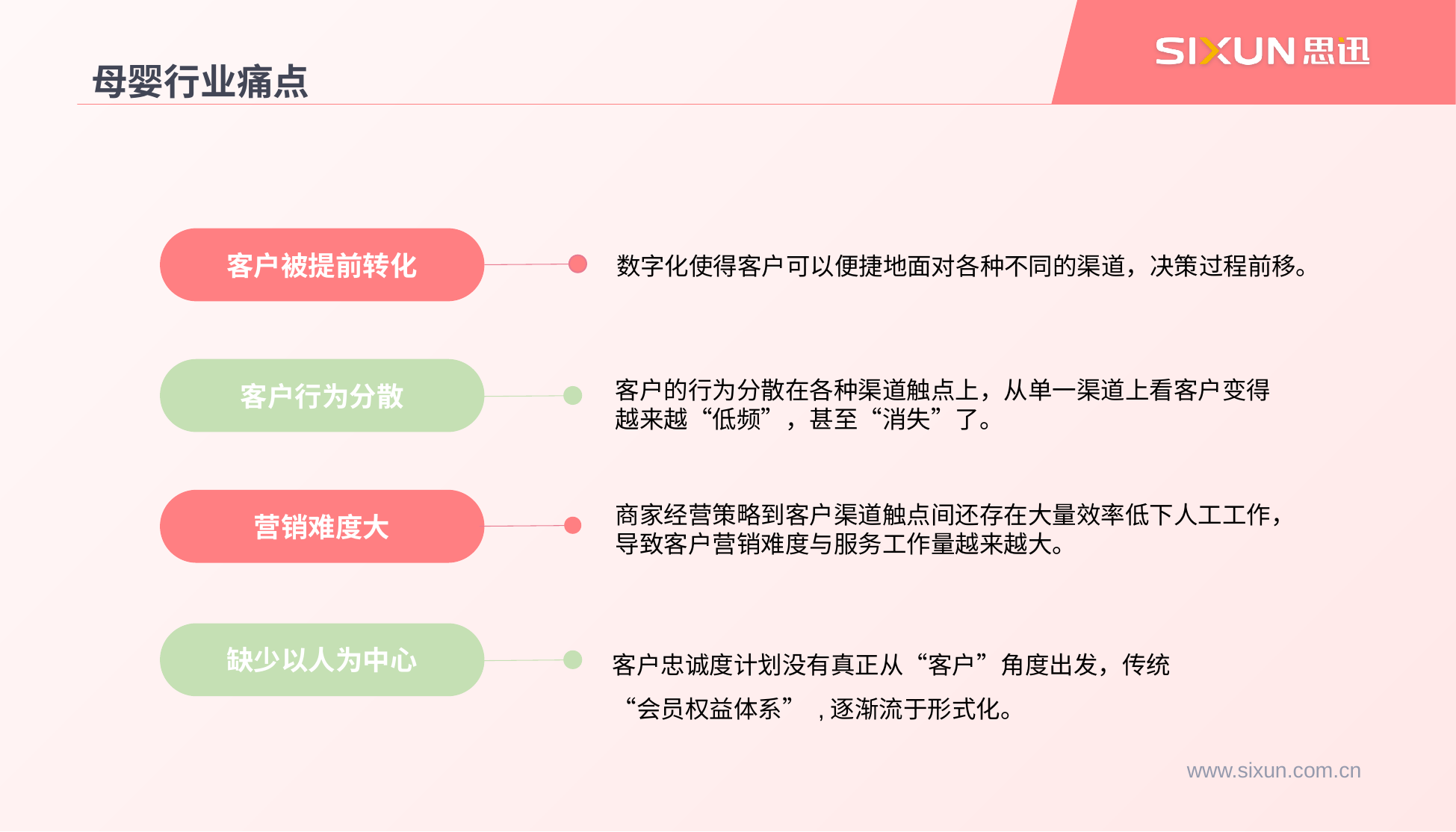

母婴行业痛点
客户被提前转化
数字化使得客户可以便捷地面对各种不同的渠道，决策过程前移。

客户行为分散
客户的行为分散在各种渠道触点上，从单一渠道上看客户变得
越来越“低频”，甚至“消失”了。

营销难度大
商家经营策略到客户渠道触点间还存在大量效率低下人工工作，
导致客户营销难度与服务工作量越来越大。

缺少以人为中心
客户忠诚度计划没有真正从“客户”角度出发，传统“会员权益体系” ,逐渐流于形式化。